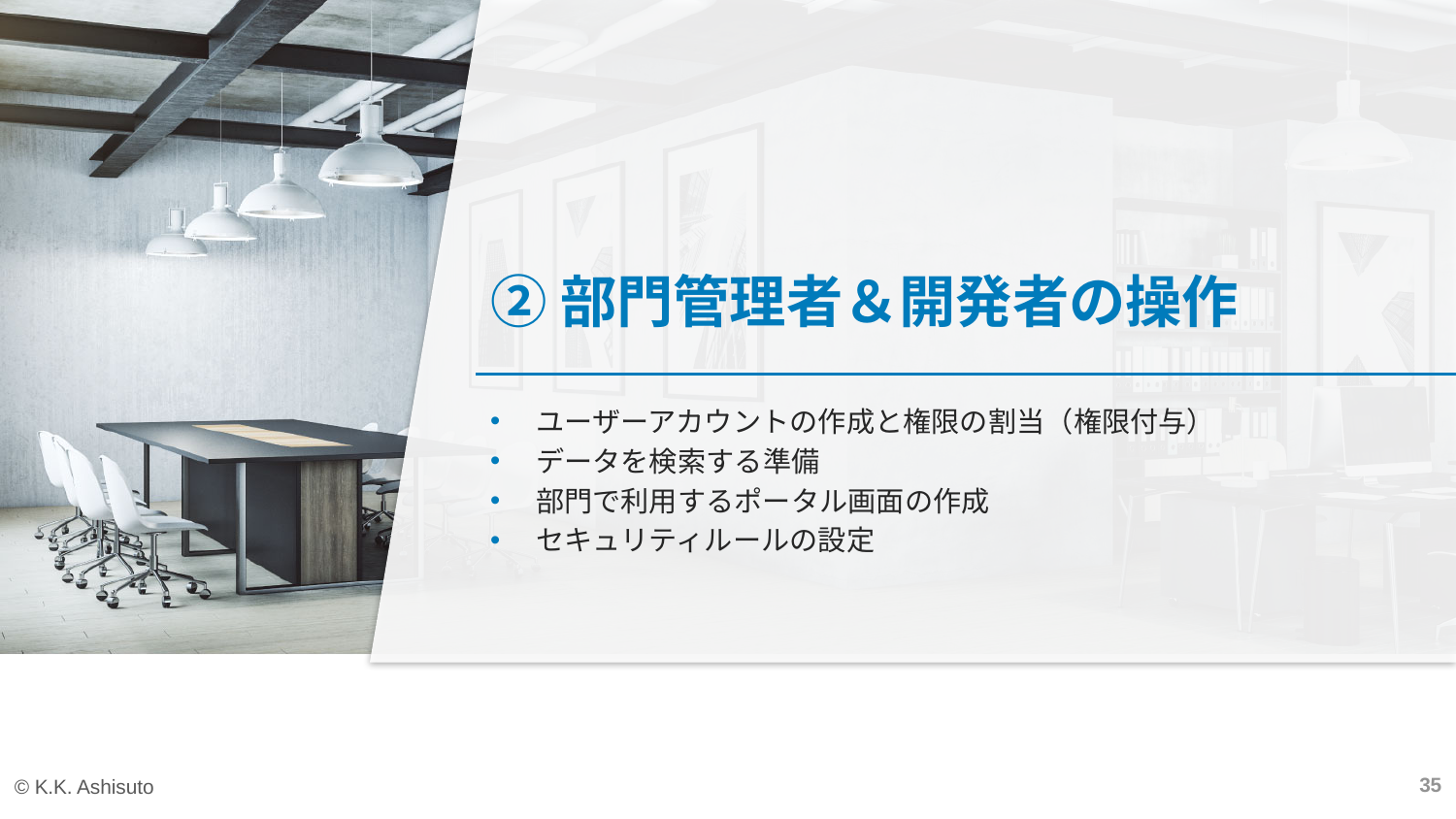

# ②部門管理者＆開発者の操作
ユーザーアカウントの作成と権限の割当（権限付与）
データを検索する準備
部門で利用するポータル画面の作成
セキュリティルールの設定
35
© K.K. Ashisuto